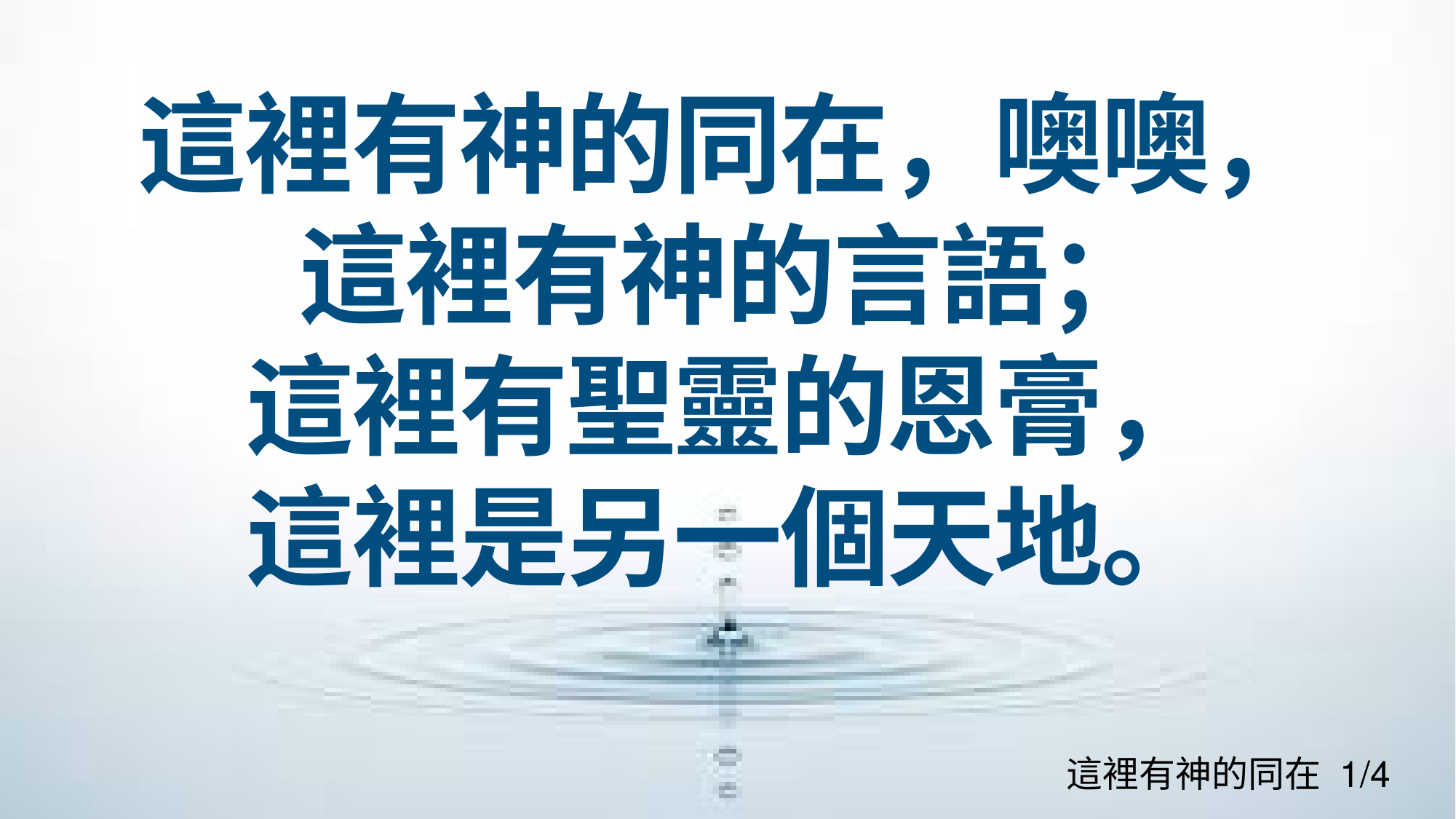

這裡有神的同在，噢噢，
這裡有神的言語；
這裡有聖靈的恩膏，
這裡是另一個天地。
這裡有神的同在 1/4